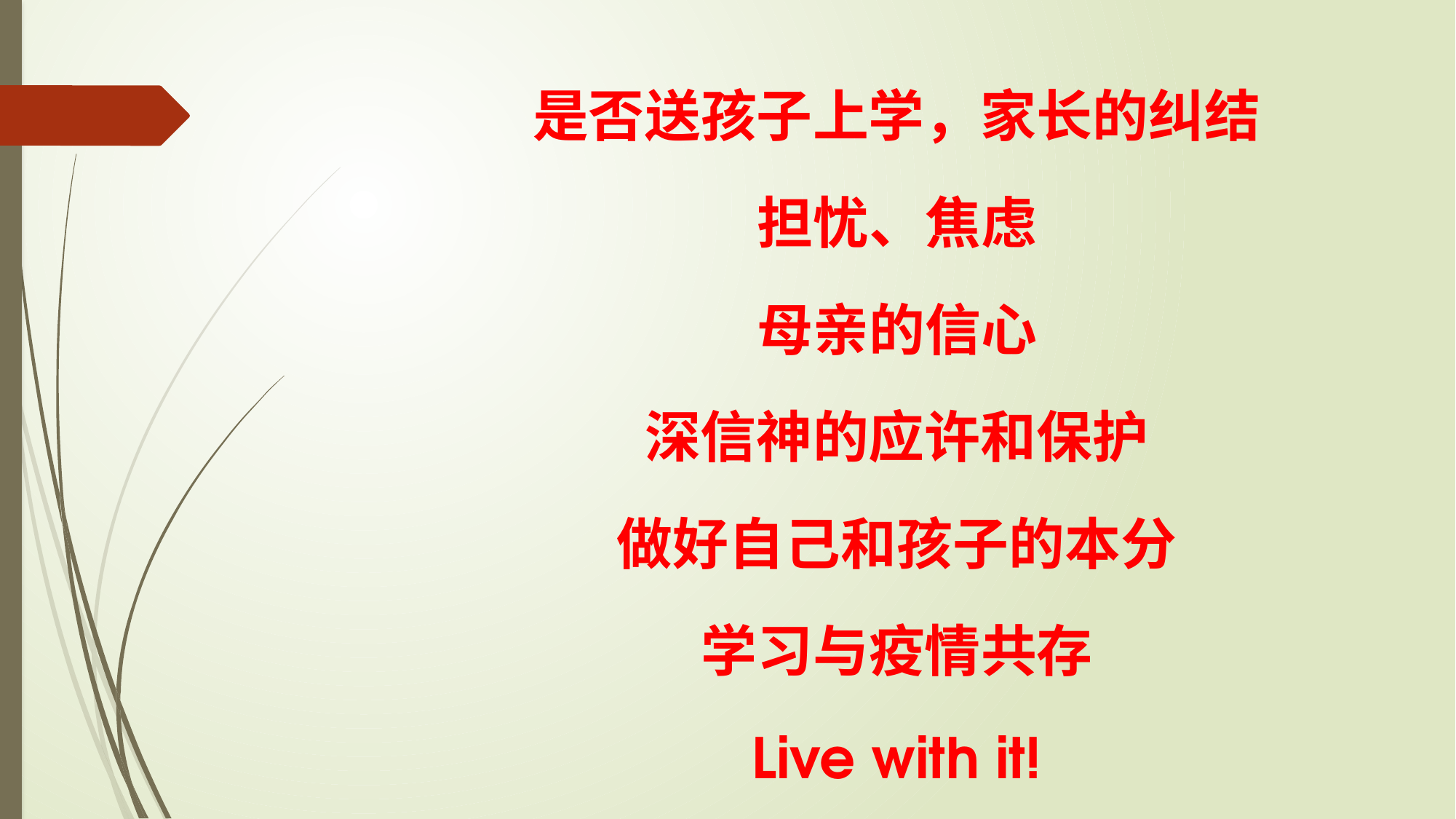

是否送孩子上学，家长的纠结
担忧、焦虑
母亲的信心
深信神的应许和保护
做好自己和孩子的本分
学习与疫情共存
Live with it!